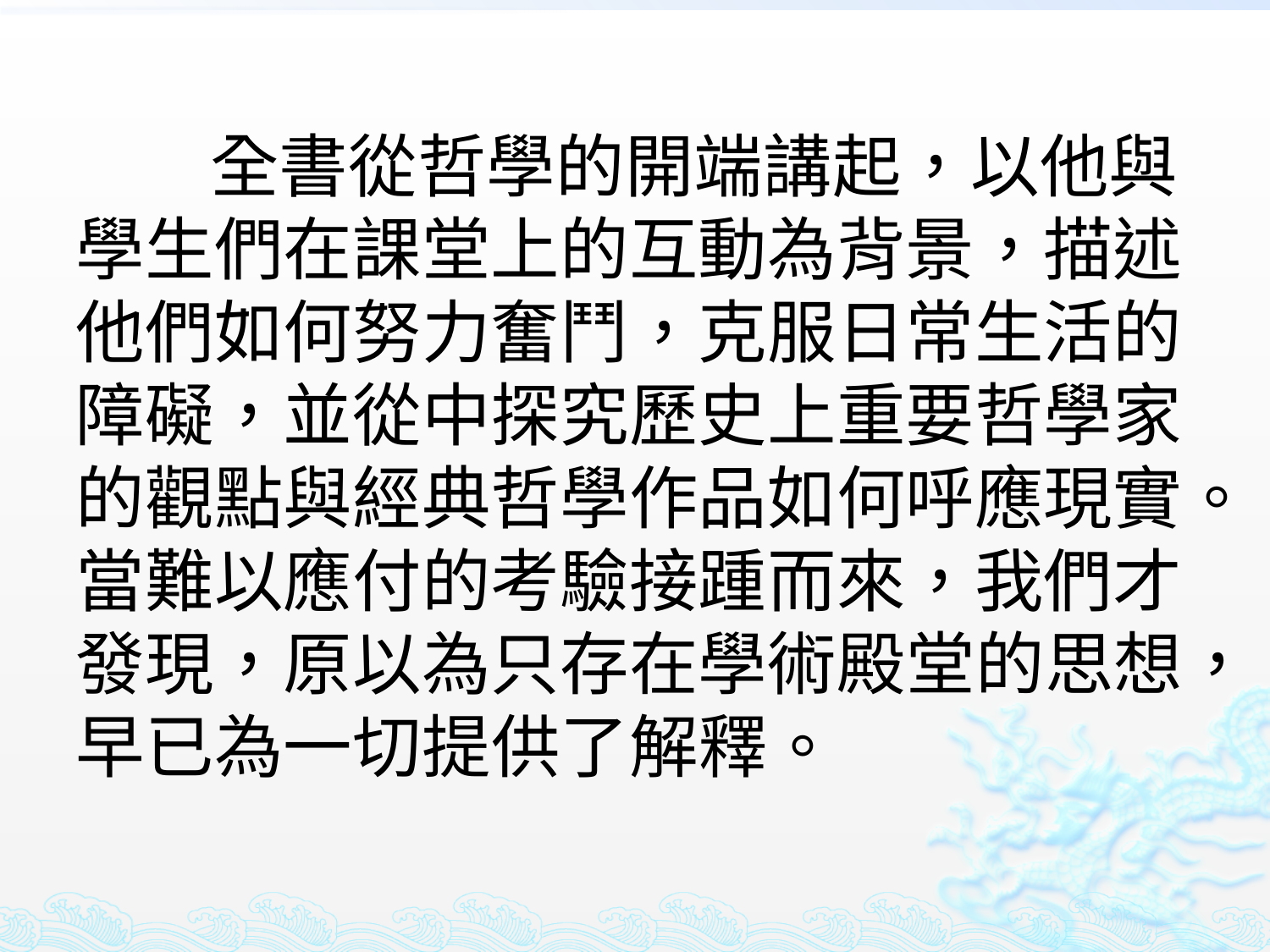

#
           全書從哲學的開端講起，以他與學生們在課堂上的互動為背景，描述他們如何努力奮鬥，克服日常生活的障礙，並從中探究歷史上重要哲學家的觀點與經典哲學作品如何呼應現實。當難以應付的考驗接踵而來，我們才發現，原以為只存在學術殿堂的思想，早已為一切提供了解釋。